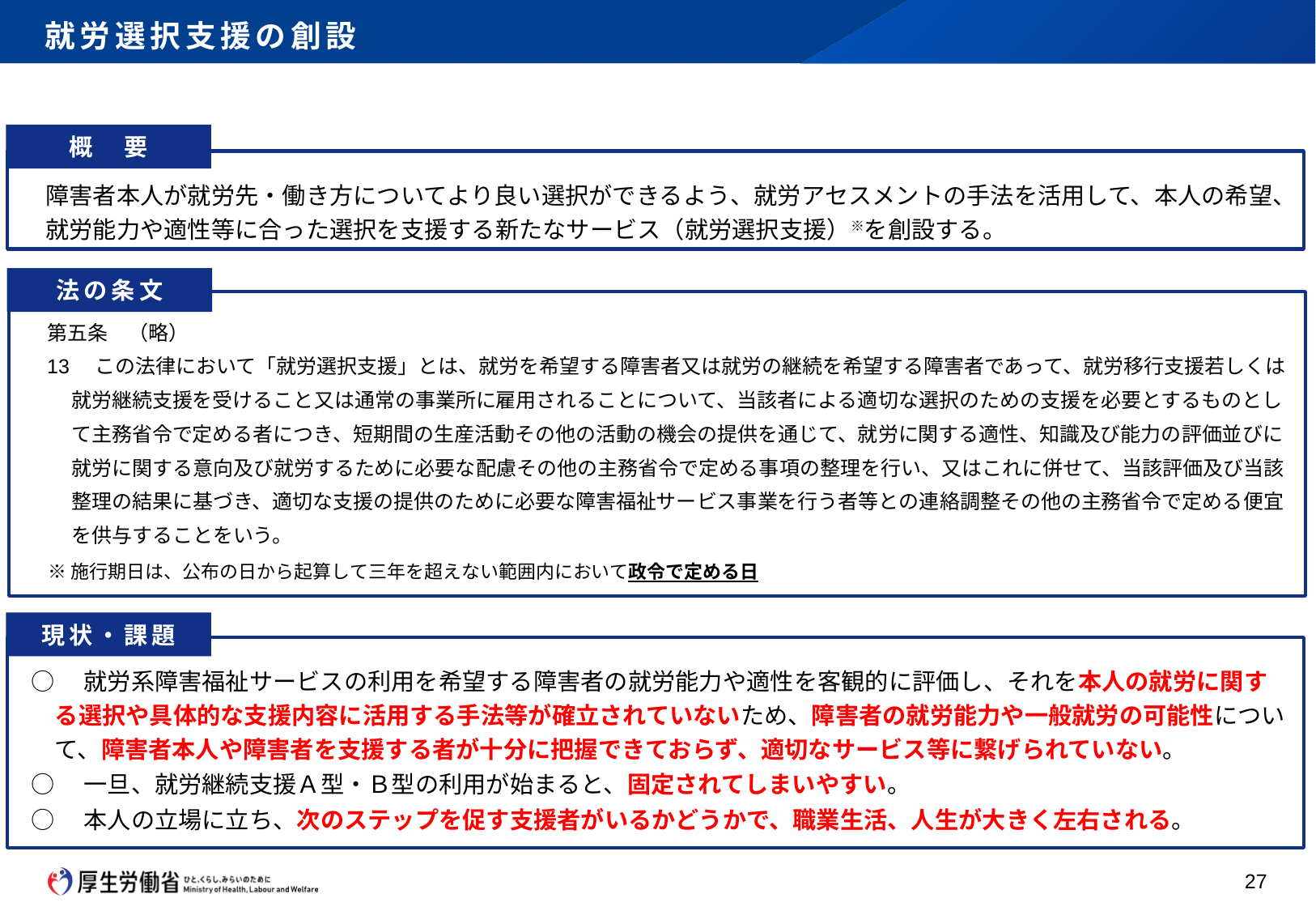

# 就労選択支援の創設
概　要
障害者本人が就労先・働き方についてより良い選択ができるよう、就労アセスメントの手法を活用して、本人の希望、就労能力や適性等に合った選択を支援する新たなサービス（就労選択支援）※を創設する。
法の条文
第五条　（略）
13　この法律において「就労選択支援」とは、就労を希望する障害者又は就労の継続を希望する障害者であって、就労移行支援若しくは就労継続支援を受けること又は通常の事業所に雇用されることについて、当該者による適切な選択のための支援を必要とするものとして主務省令で定める者につき、短期間の生産活動その他の活動の機会の提供を通じて、就労に関する適性、知識及び能力の評価並びに就労に関する意向及び就労するために必要な配慮その他の主務省令で定める事項の整理を行い、又はこれに併せて、当該評価及び当該整理の結果に基づき、適切な支援の提供のために必要な障害福祉サービス事業を行う者等との連絡調整その他の主務省令で定める便宜を供与することをいう。
※施行期日は、公布の日から起算して三年を超えない範囲内において政令で定める日
現状・課題
○　就労系障害福祉サービスの利用を希望する障害者の就労能力や適性を客観的に評価し、それを本人の就労に関する選択や具体的な支援内容に活用する手法等が確立されていないため、障害者の就労能力や一般就労の可能性について、障害者本人や障害者を支援する者が十分に把握できておらず、適切なサービス等に繋げられていない。
○　一旦、就労継続支援Ａ型・Ｂ型の利用が始まると、固定されてしまいやすい。
○　本人の立場に立ち、次のステップを促す支援者がいるかどうかで、職業生活、人生が大きく左右される。
27